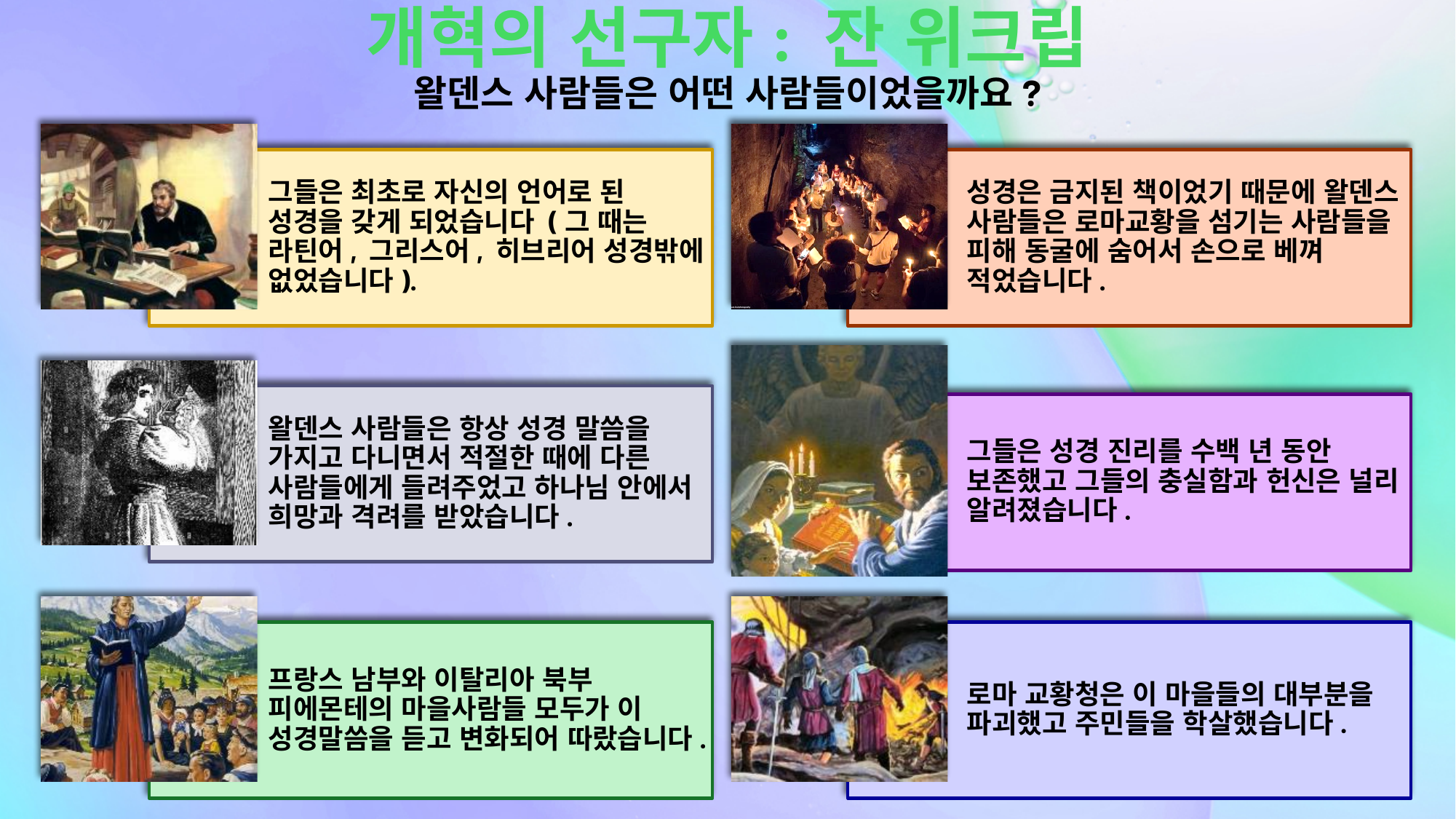

개혁의 선구자: 잔 위크립
왈덴스 사람들은 어떤 사람들이었을까요?
그들은 최초로 자신의 언어로 된 성경을 갖게 되었습니다 (그 때는 라틴어, 그리스어, 히브리어 성경밖에 없었습니다).
성경은 금지된 책이었기 때문에 왈덴스 사람들은 로마교황을 섬기는 사람들을 피해 동굴에 숨어서 손으로 베껴 적었습니다.
왈덴스 사람들은 항상 성경 말씀을 가지고 다니면서 적절한 때에 다른 사람들에게 들려주었고 하나님 안에서 희망과 격려를 받았습니다.
그들은 성경 진리를 수백 년 동안 보존했고 그들의 충실함과 헌신은 널리 알려졌습니다.
프랑스 남부와 이탈리아 북부 피에몬테의 마을사람들 모두가 이 성경말씀을 듣고 변화되어 따랐습니다.
로마 교황청은 이 마을들의 대부분을 파괴했고 주민들을 학살했습니다.